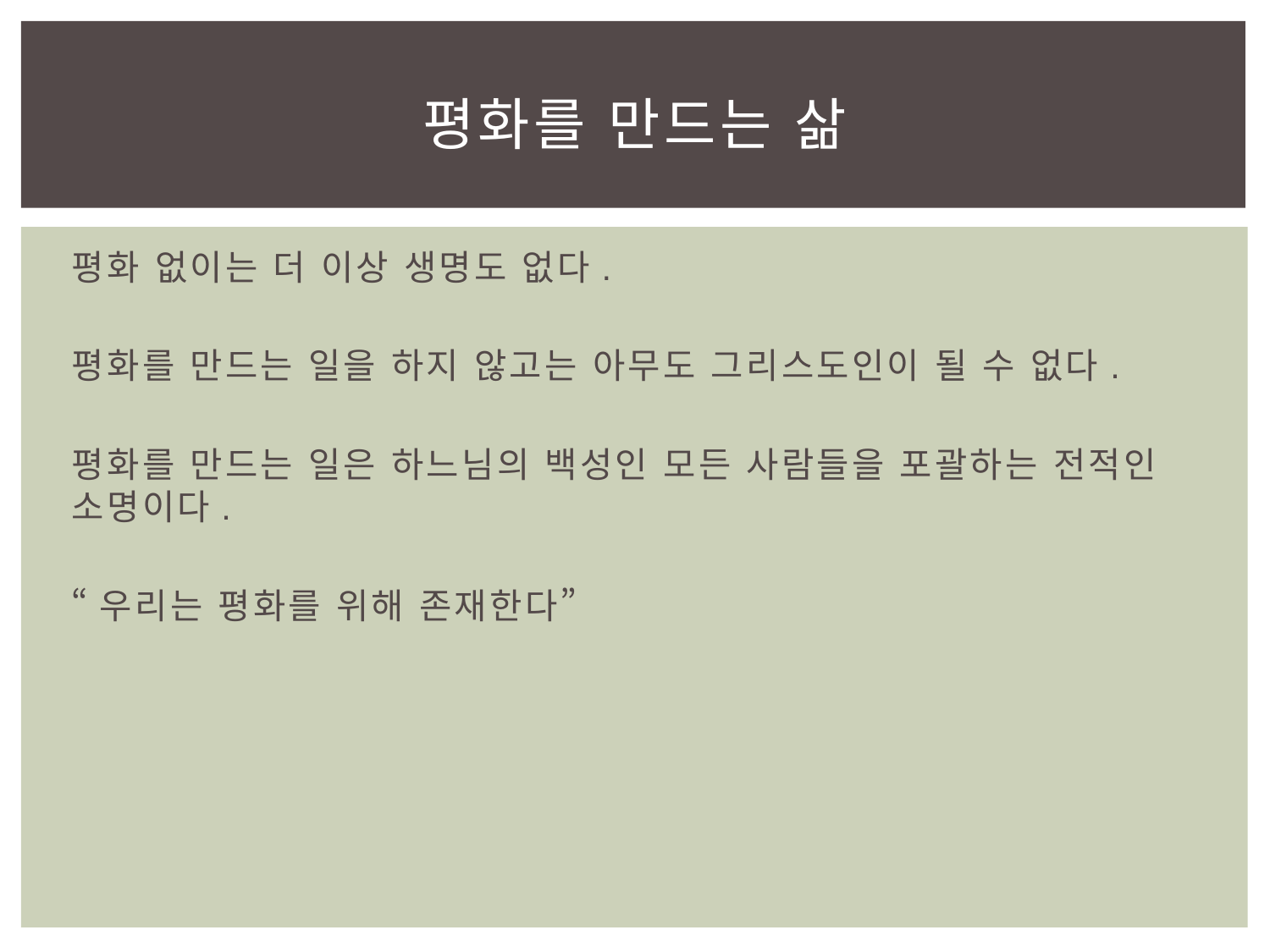

# 평화를 만드는 삶
평화 없이는 더 이상 생명도 없다.

평화를 만드는 일을 하지 않고는 아무도 그리스도인이 될 수 없다.

평화를 만드는 일은 하느님의 백성인 모든 사람들을 포괄하는 전적인 소명이다.

“우리는 평화를 위해 존재한다”